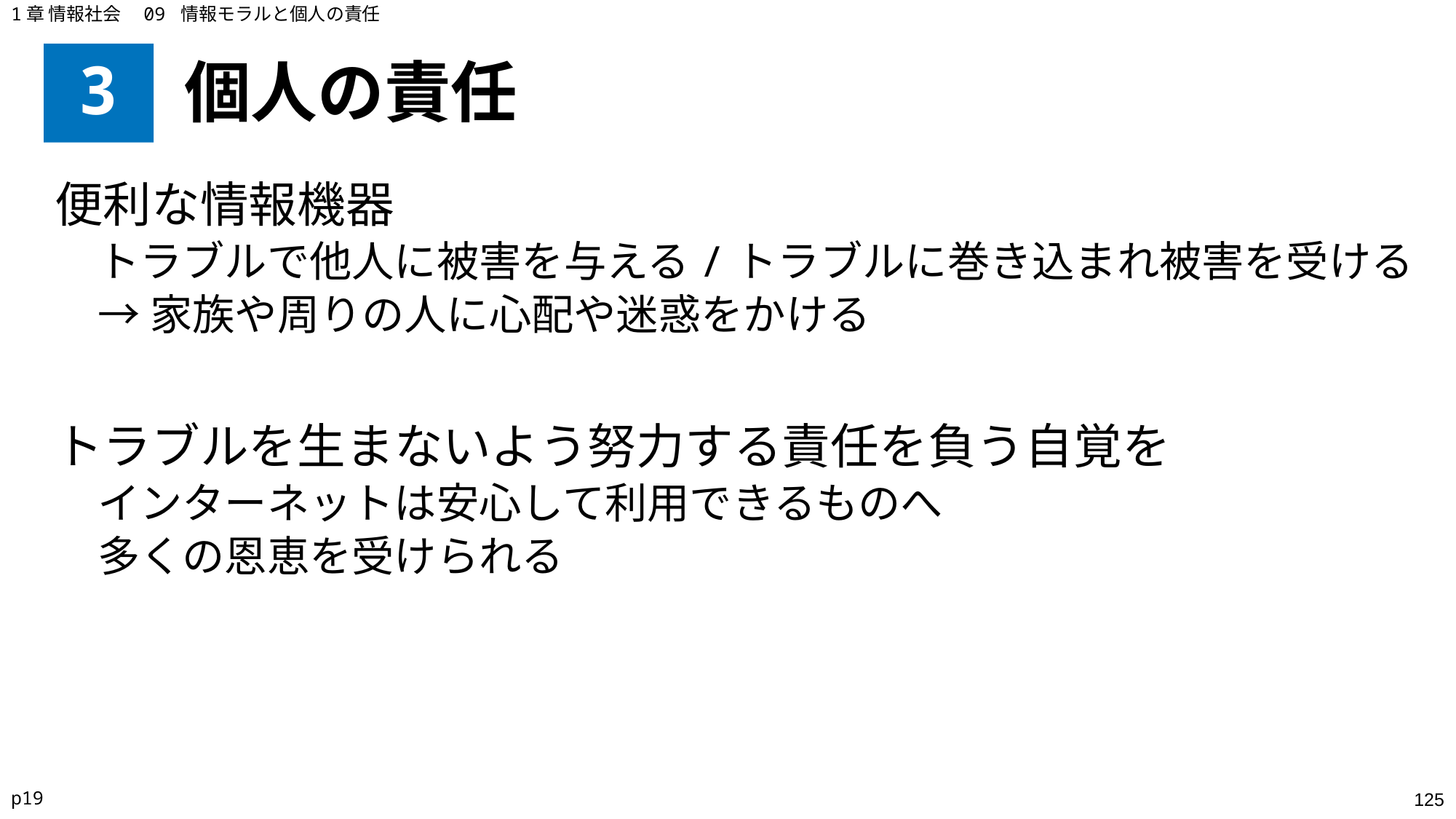

1章 情報社会　09 情報モラルと個人の責任

# 3
個人の責任
便利な情報機器
トラブルで他人に被害を与える/トラブルに巻き込まれ被害を受ける
→家族や周りの人に心配や迷惑をかける

トラブルを生まないよう努力する責任を負う自覚を
インターネットは安心して利用できるものへ
多くの恩恵を受けられる
p19
125